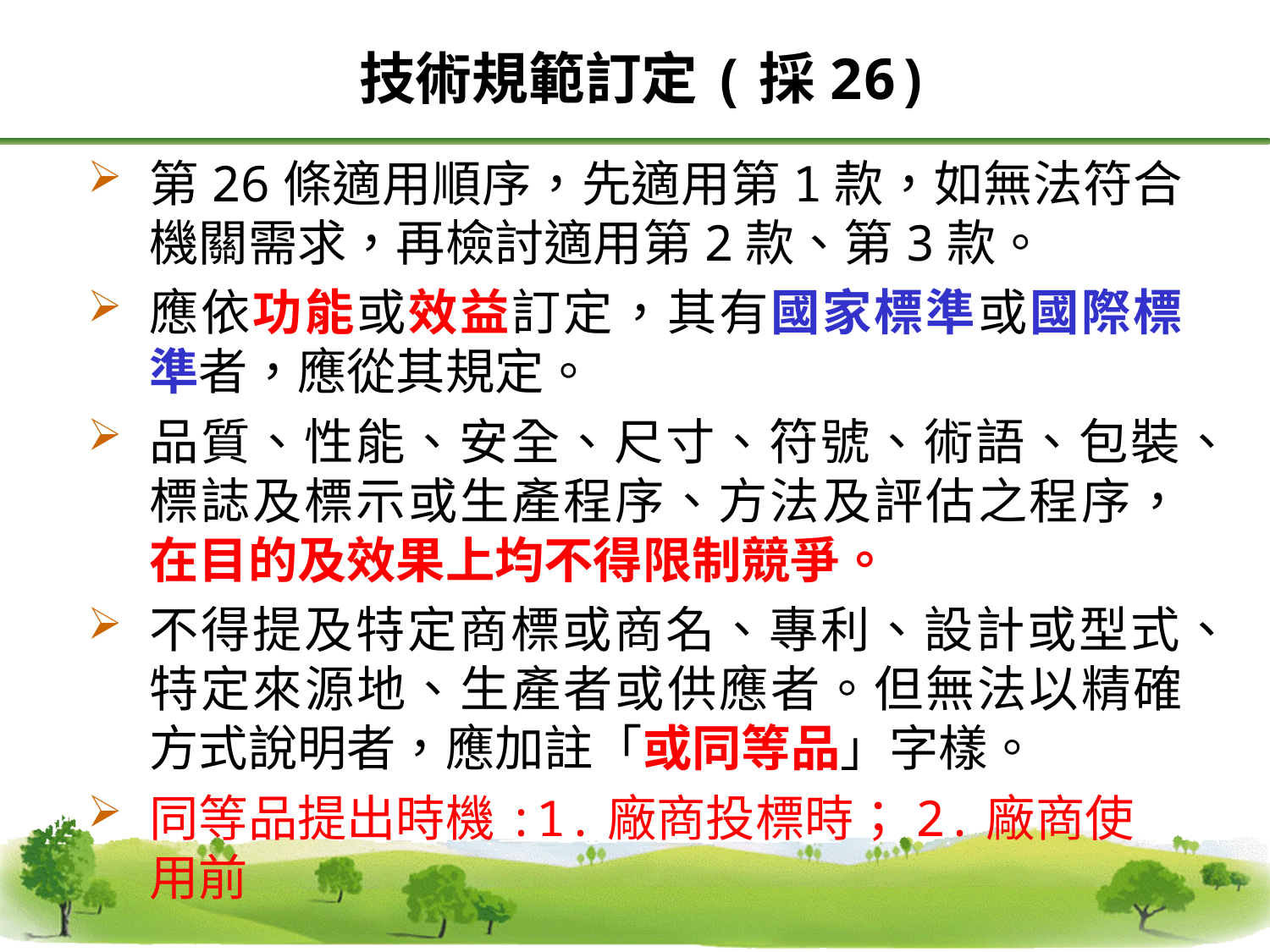

技術規範訂定(採26)
第26條適用順序，先適用第1款，如無法符合機關需求，再檢討適用第2款、第3款。
應依功能或效益訂定，其有國家標準或國際標準者，應從其規定。
品質、性能、安全、尺寸、符號、術語、包裝、標誌及標示或生產程序、方法及評估之程序，在目的及效果上均不得限制競爭。
不得提及特定商標或商名、專利、設計或型式、特定來源地、生產者或供應者。但無法以精確方式說明者，應加註「或同等品」字樣。
同等品提出時機:1.廠商投標時；2.廠商使用前